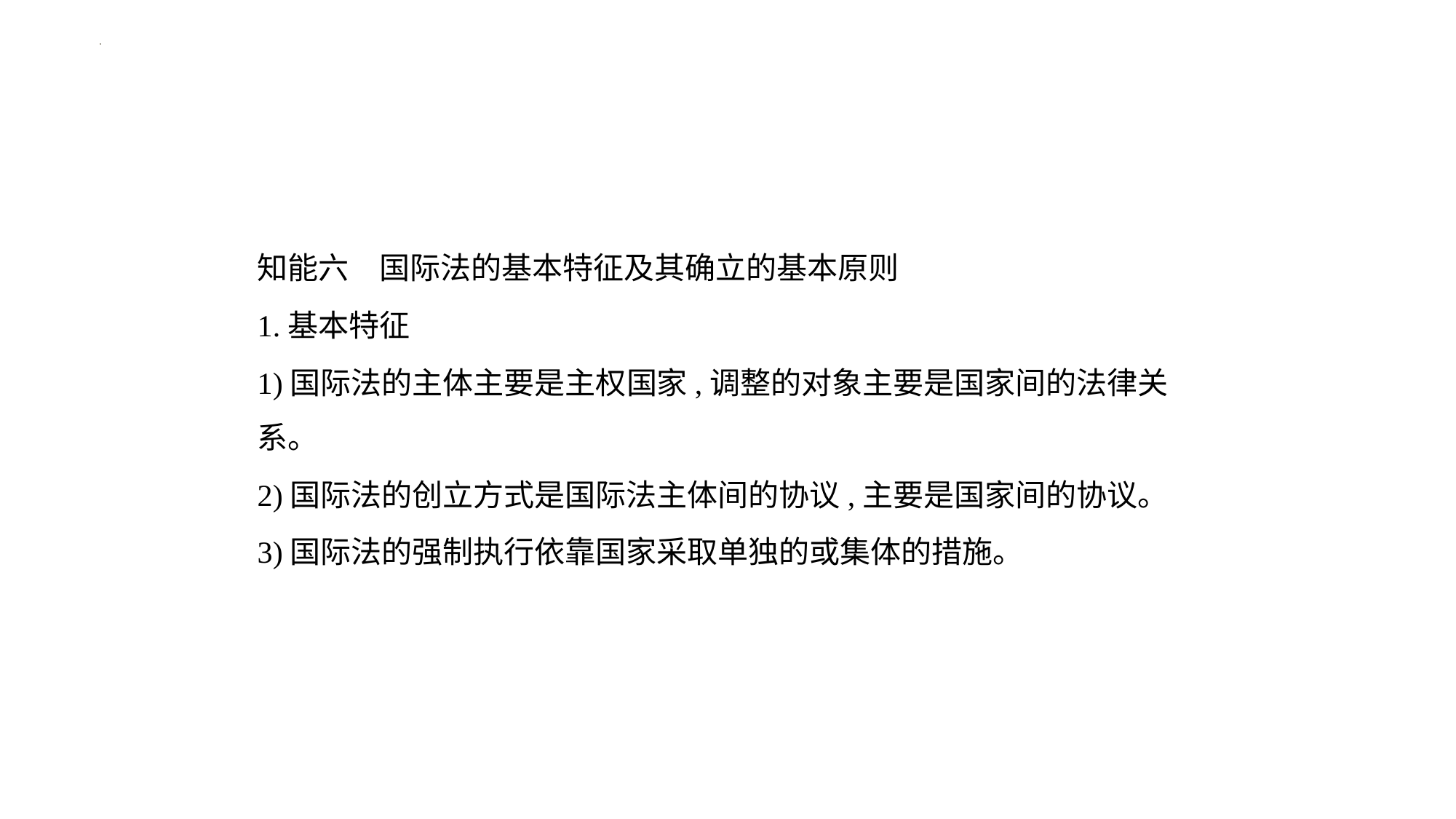

知能六　国际法的基本特征及其确立的基本原则
1.基本特征
1)国际法的主体主要是主权国家,调整的对象主要是国家间的法律关
系。
2)国际法的创立方式是国际法主体间的协议,主要是国家间的协议。
3)国际法的强制执行依靠国家采取单独的或集体的措施。